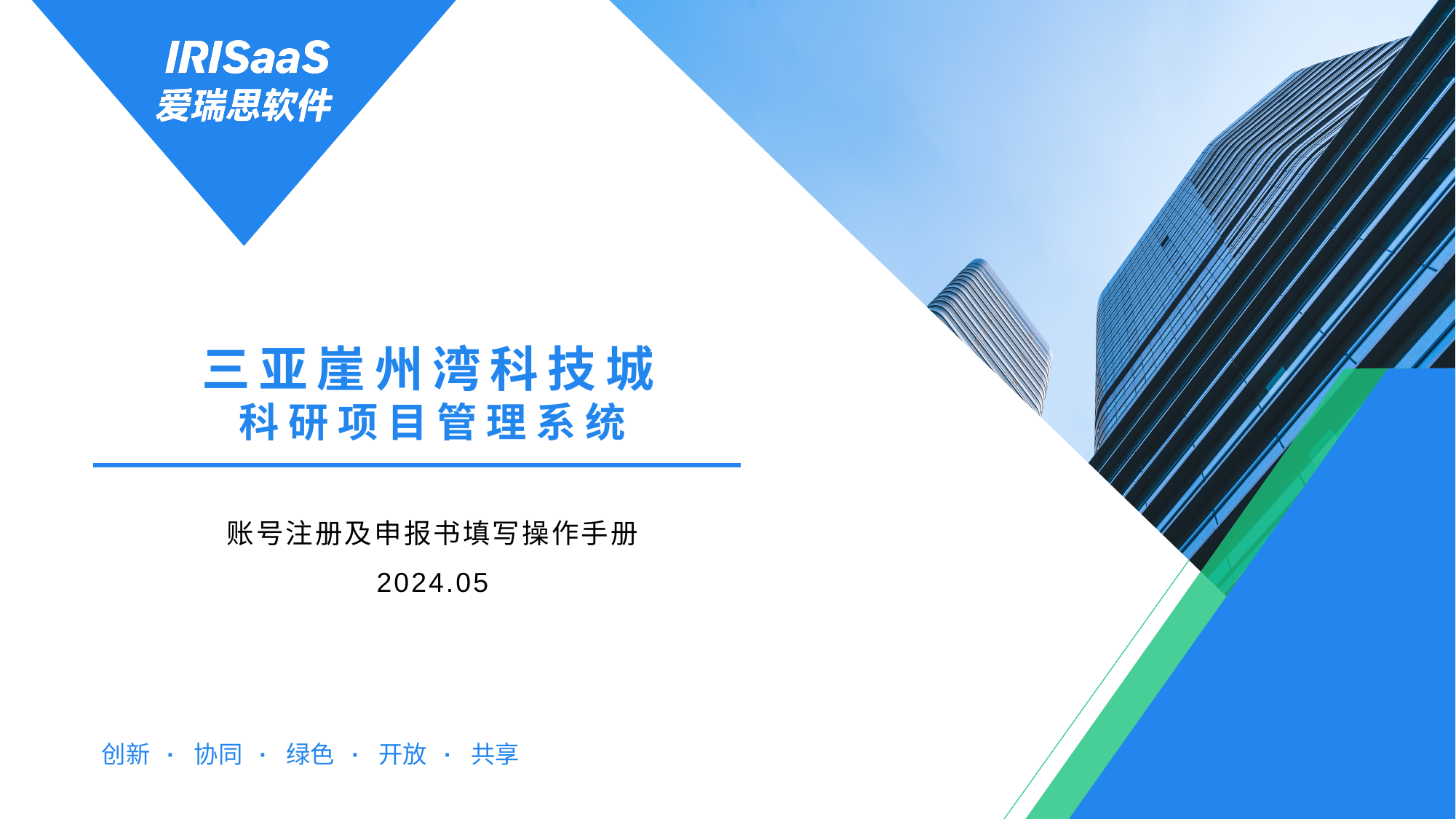

三亚崖州湾科技城
科研项目管理系统
账号注册及申报书填写操作手册
2024.05

创新  ·  协同  ·  绿色  ·  开放  ·  共享